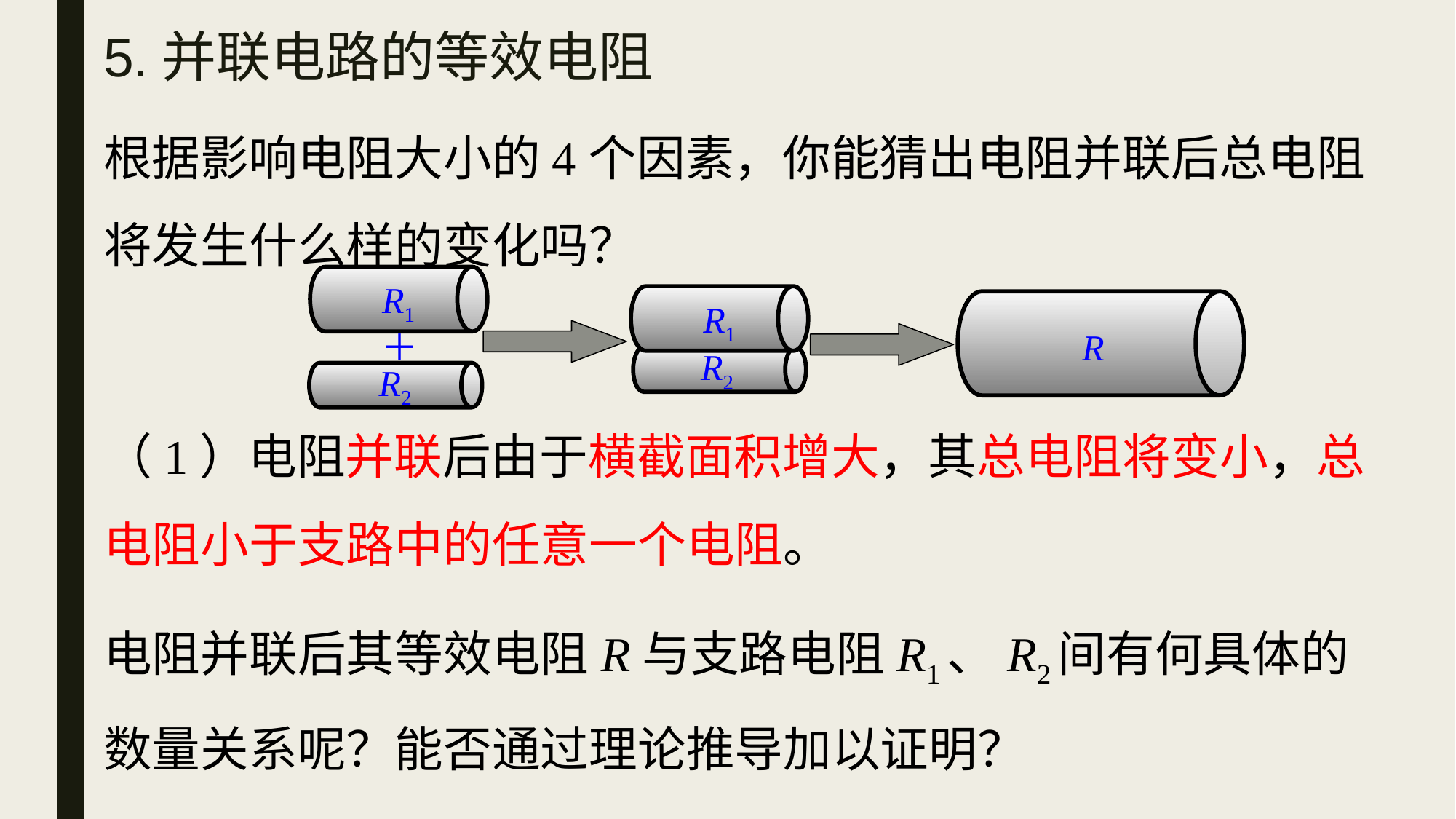

# 5.并联电路的等效电阻
根据影响电阻大小的4个因素，你能猜出电阻并联后总电阻将发生什么样的变化吗？

（1）电阻并联后由于横截面积增大，其总电阻将变小，总电阻小于支路中的任意一个电阻。
电阻并联后其等效电阻R与支路电阻R1、R2间有何具体的数量关系呢？能否通过理论推导加以证明？

R1

R1

R2

R
＋

R2